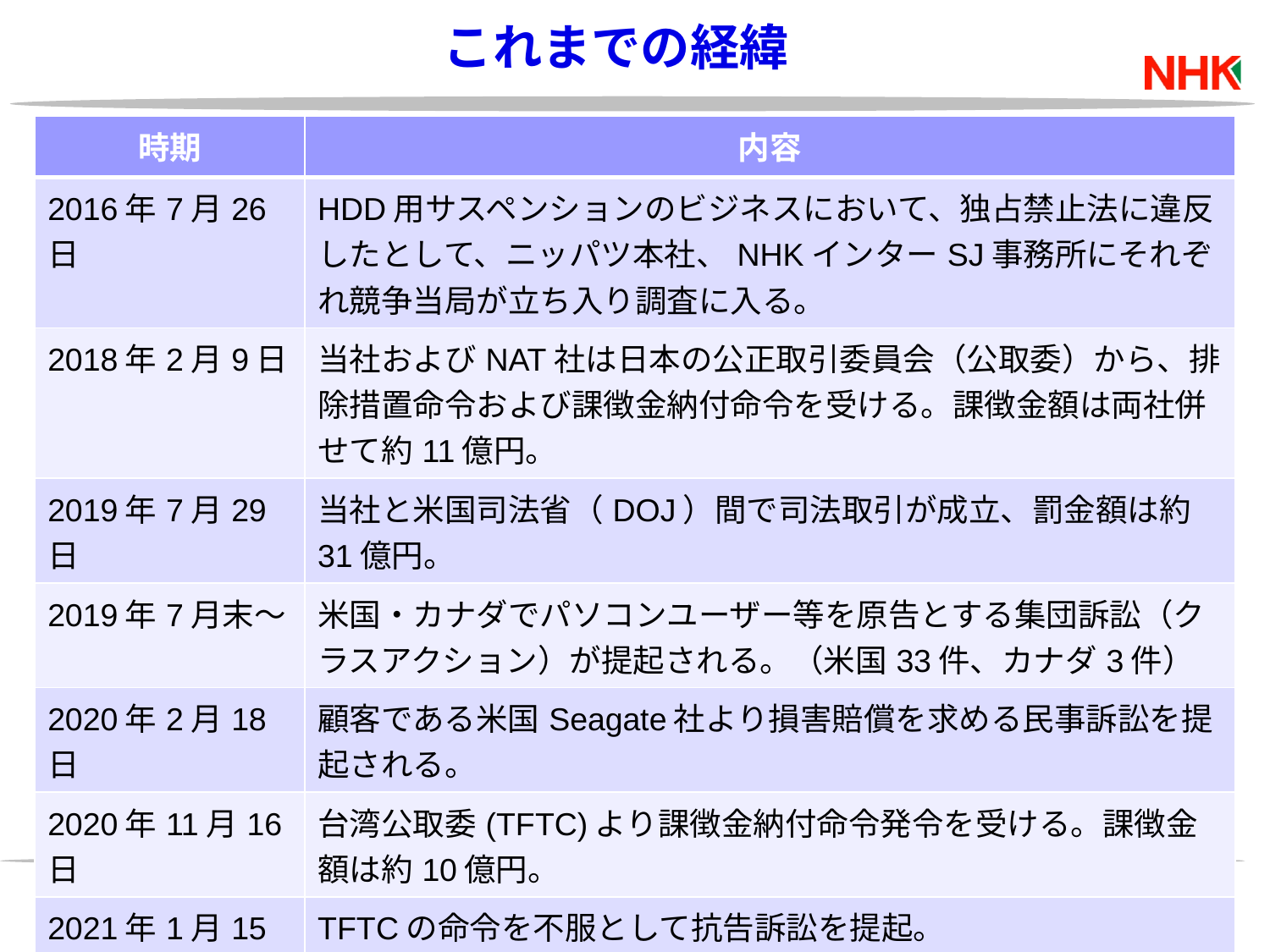

これまでの経緯
| 時期 | 内容 |
| --- | --- |
| 2016年7月26日 | HDD用サスペンションのビジネスにおいて、独占禁止法に違反したとして、ニッパツ本社、NHKインターSJ事務所にそれぞれ競争当局が立ち入り調査に入る。 |
| 2018年2月9日 | 当社およびNAT社は日本の公正取引委員会（公取委）から、排除措置命令および課徴金納付命令を受ける。課徴金額は両社併せて約11億円。 |
| 2019年7月29日 | 当社と米国司法省（DOJ）間で司法取引が成立、罰金額は約31億円。 |
| 2019年7月末～ | 米国・カナダでパソコンユーザー等を原告とする集団訴訟（クラスアクション）が提起される。（米国33件、カナダ3件） |
| 2020年2月18日 | 顧客である米国Seagate社より損害賠償を求める民事訴訟を提起される。 |
| 2020年11月16日 | 台湾公取委(TFTC)より課徴金納付命令発令を受ける。課徴金額は約10億円。 |
| 2021年1月15日 | TFTCの命令を不服として抗告訴訟を提起。 |
5/30